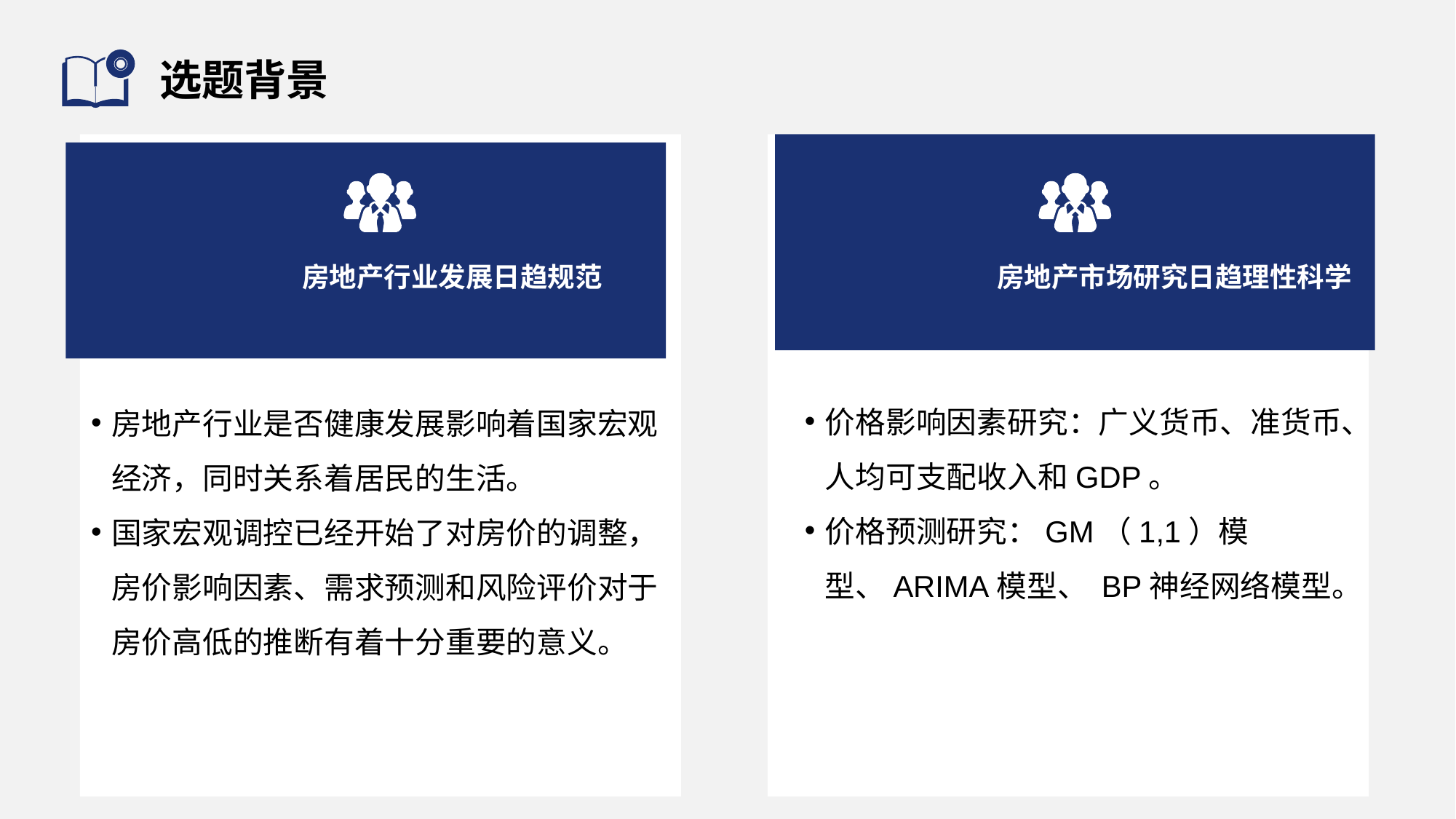

# 选题背景

房地产行业发展日趋规范
房地产市场研究日趋理性科学
价格影响因素研究：广义货币、准货币、人均可支配收入和GDP。
价格预测研究：GM（1,1）模型、ARIMA模型、 BP神经网络模型。
房地产行业是否健康发展影响着国家宏观经济，同时关系着居民的生活。
国家宏观调控已经开始了对房价的调整，房价影响因素、需求预测和风险评价对于房价高低的推断有着十分重要的意义。